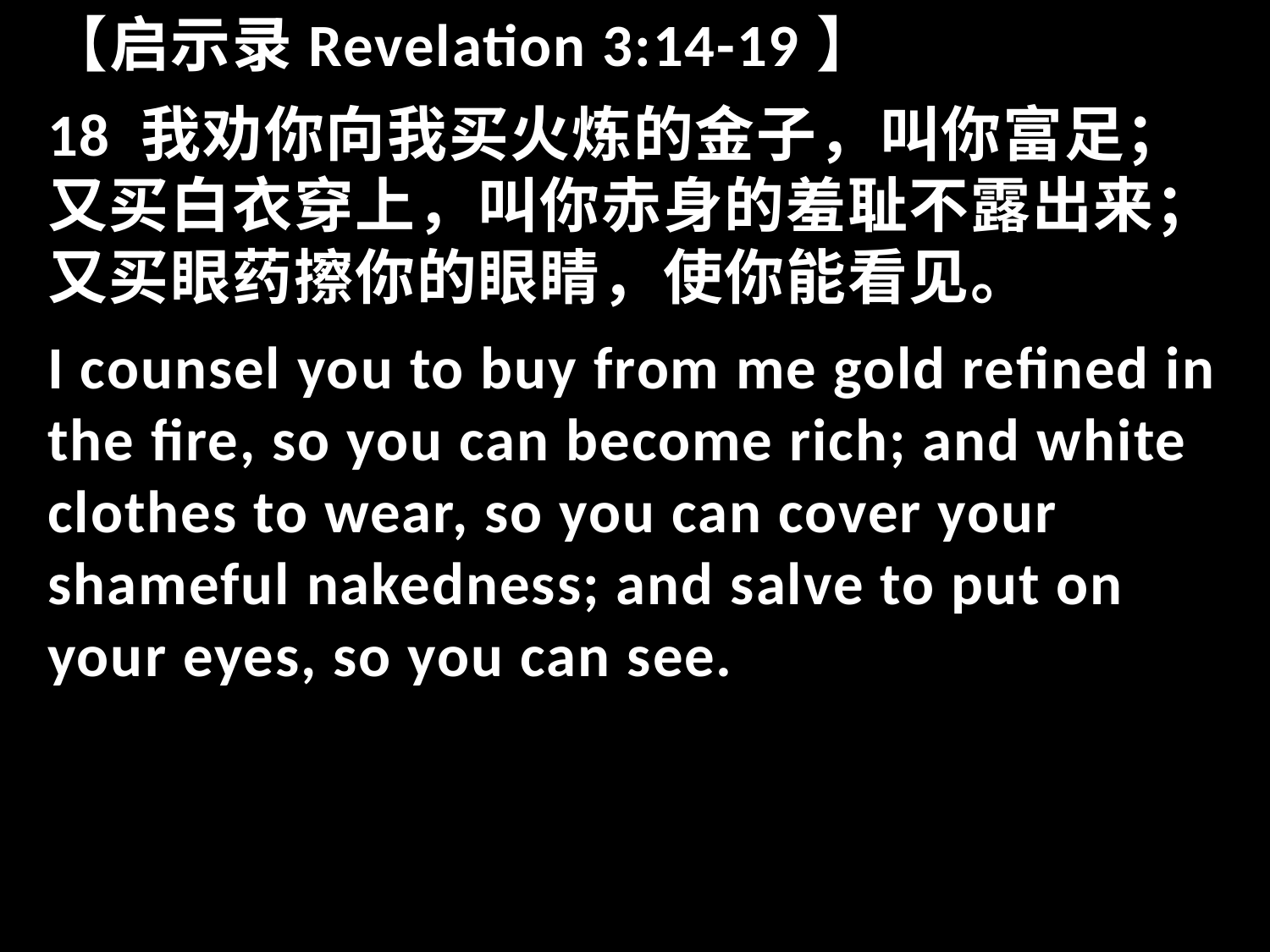

【启示录Revelation 3:14-19】
18 我劝你向我买火炼的金子，叫你富足；又买白衣穿上，叫你赤身的羞耻不露出来；又买眼药擦你的眼睛，使你能看见。
I counsel you to buy from me gold refined in the fire, so you can become rich; and white clothes to wear, so you can cover your shameful nakedness; and salve to put on your eyes, so you can see.